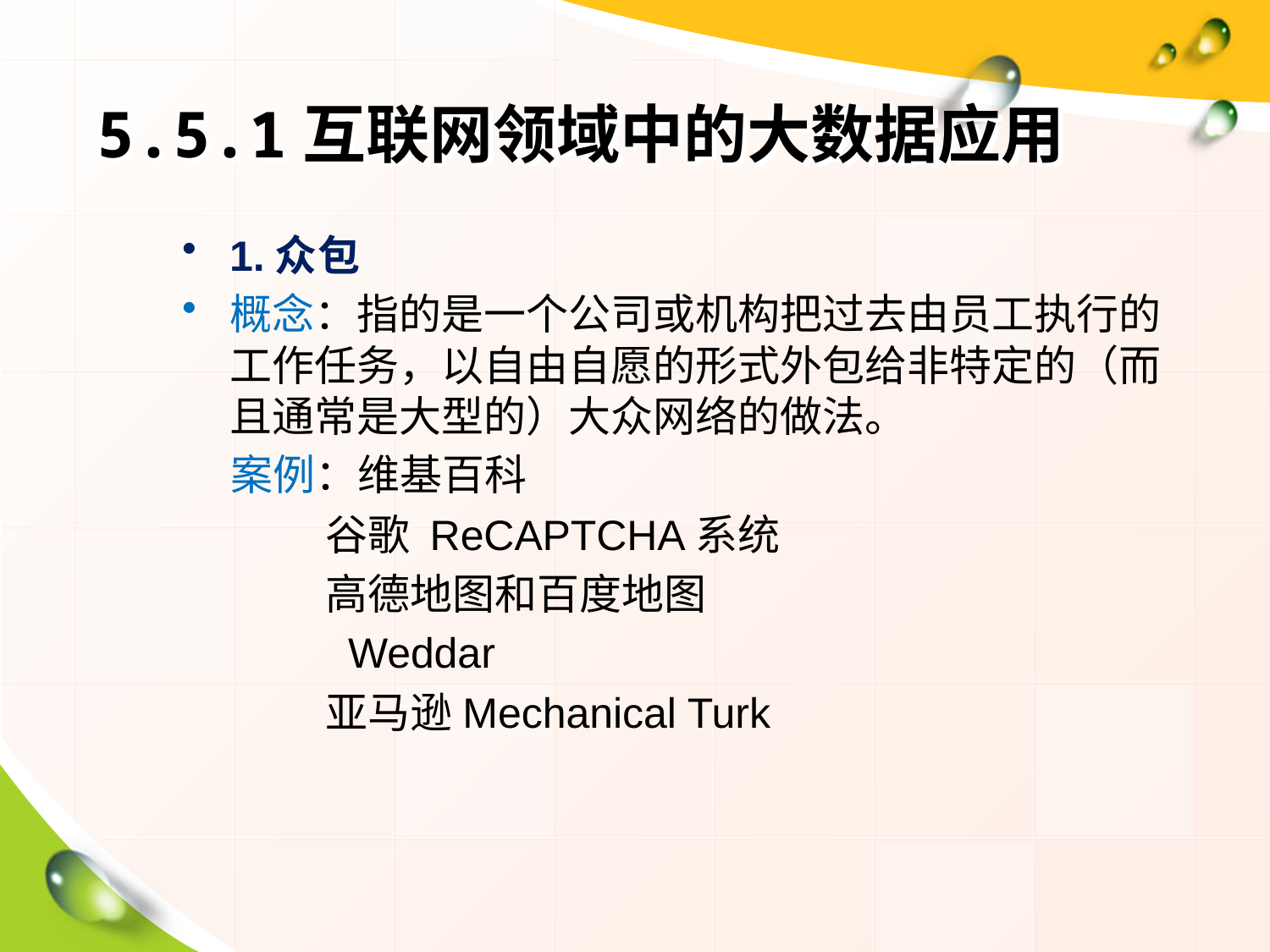

# 5.5.1互联网领域中的大数据应用
1.众包
概念：指的是一个公司或机构把过去由员工执行的工作任务，以自由自愿的形式外包给非特定的（而且通常是大型的）大众网络的做法。
    案例：维基百科
              谷歌 ReCAPTCHA系统
              高德地图和百度地图
              Weddar
              亚马逊Mechanical Turk